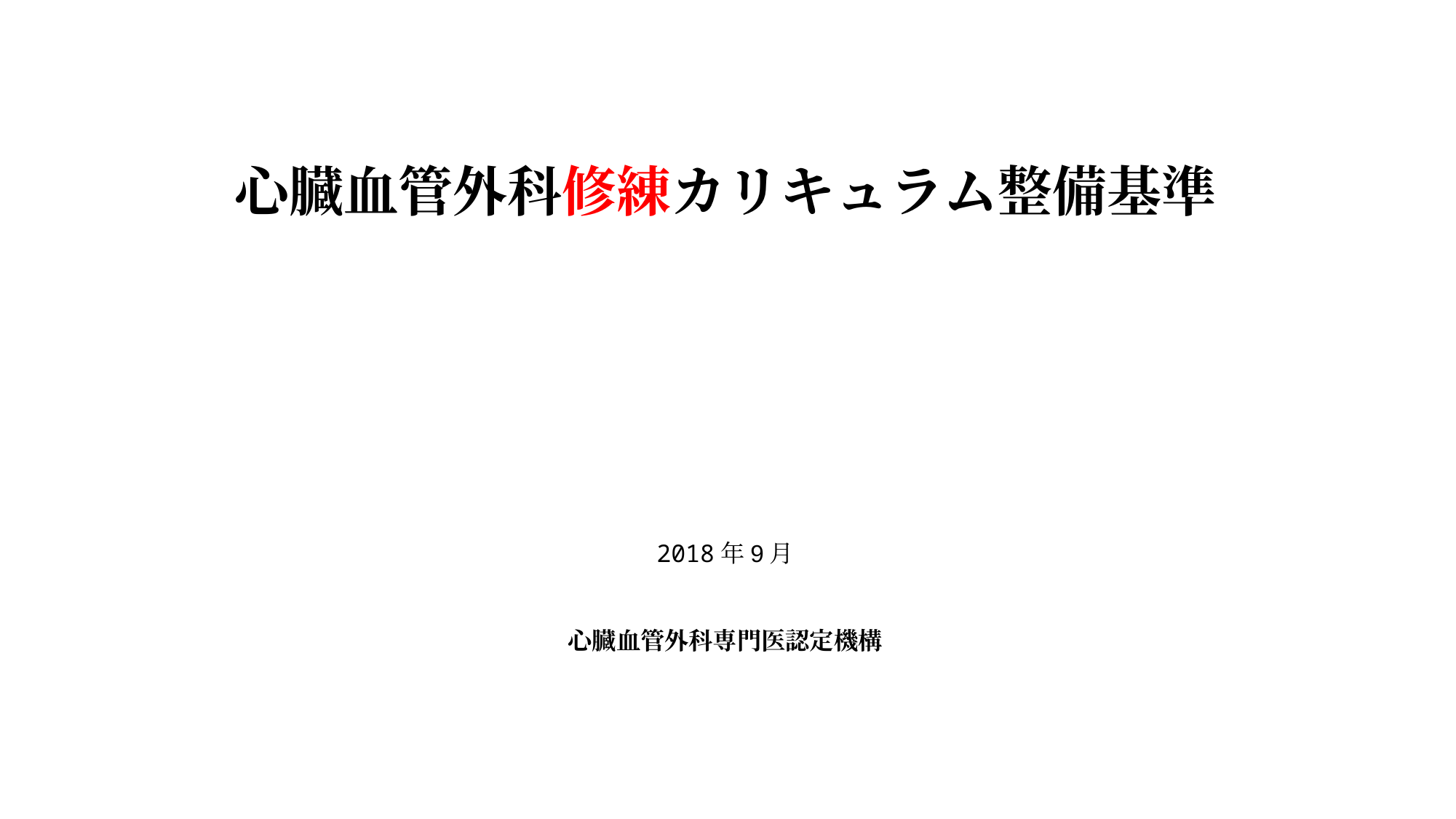

心臓血管外科修練カリキュラム整備基準

2018年9月

心臓血管外科専門医認定機構